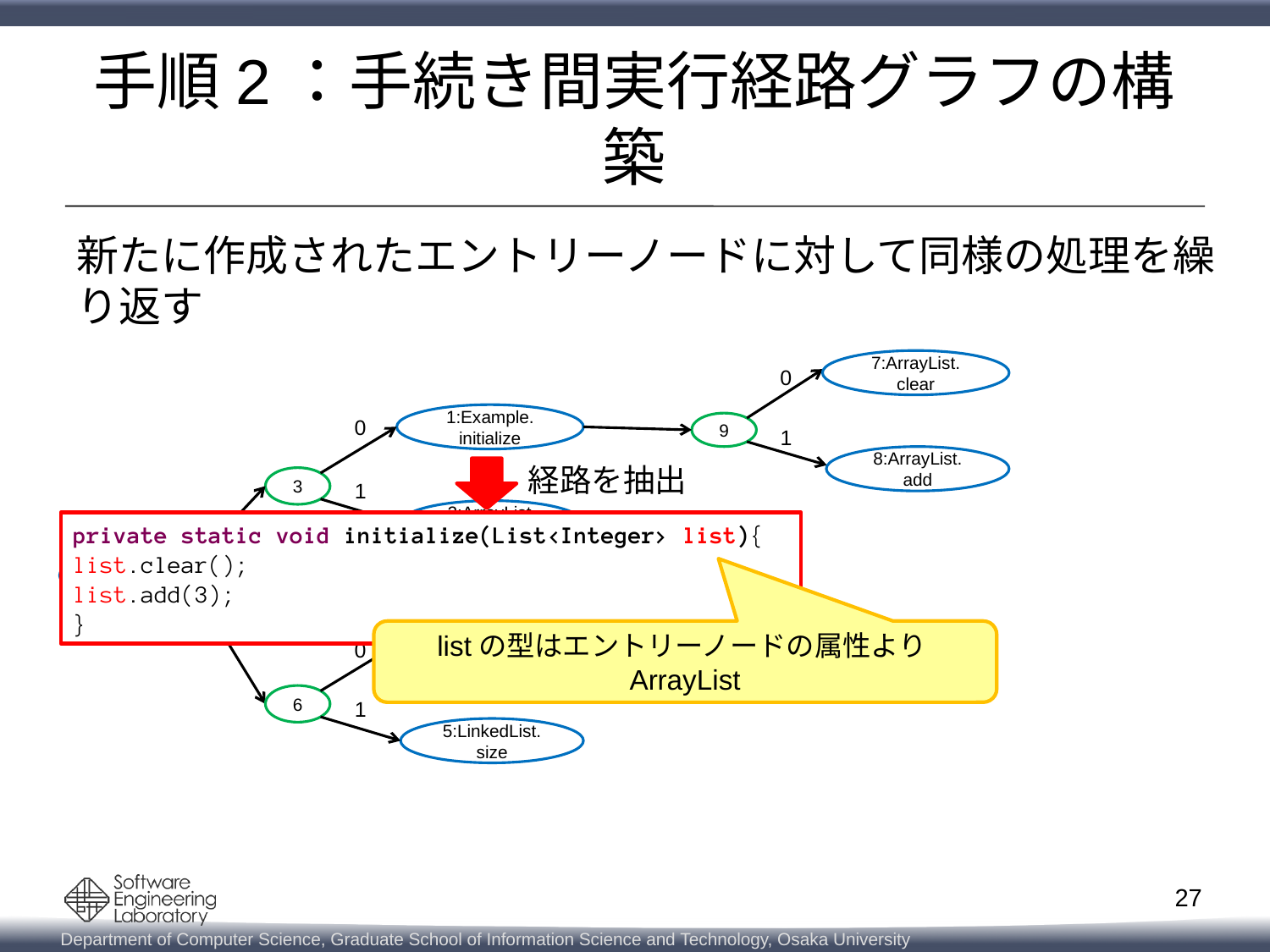

# 手順2：手続き間実行経路グラフの構築
新たに作成されたエントリーノードに対して同様の処理を繰り返す
7:ArrayList.
clear
0
1:Example.
initialize
0
9
1
8:ArrayList.
add
経路を抽出

3
1
2:ArrayList.
size
private static void initialize(List<Integer> list){
list.clear();
list.add(3);
}
0:Example.main
listの型はエントリーノードの属性よりArrayList
4:Example.
initialize
0
6
1
5:LinkedList.
size
27